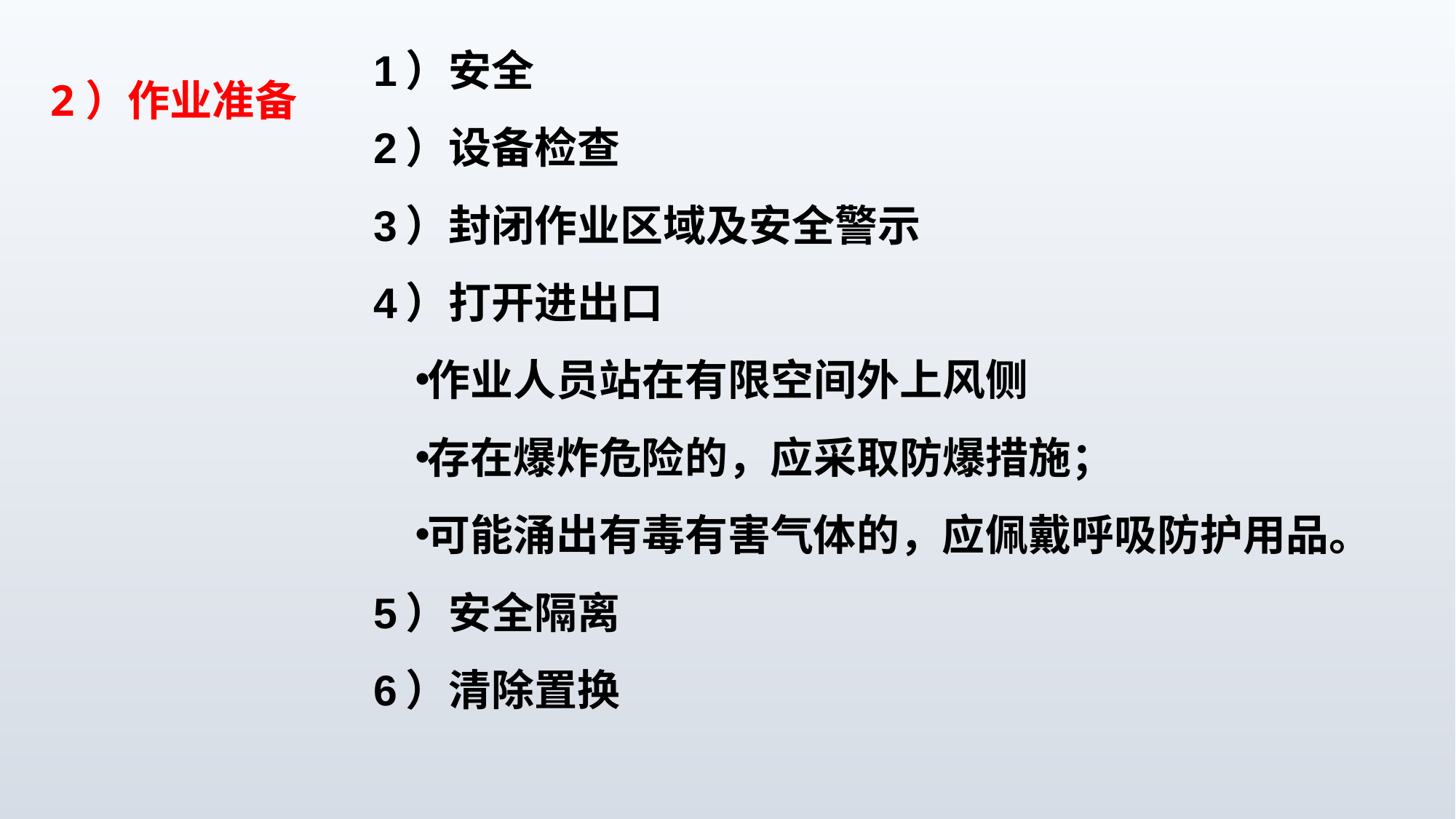

1）安全
2）设备检查
3）封闭作业区域及安全警示
4）打开进出口
作业人员站在有限空间外上风侧
存在爆炸危险的，应采取防爆措施；
可能涌出有毒有害气体的，应佩戴呼吸防护用品。
5）安全隔离
6）清除置换
# 2）作业准备